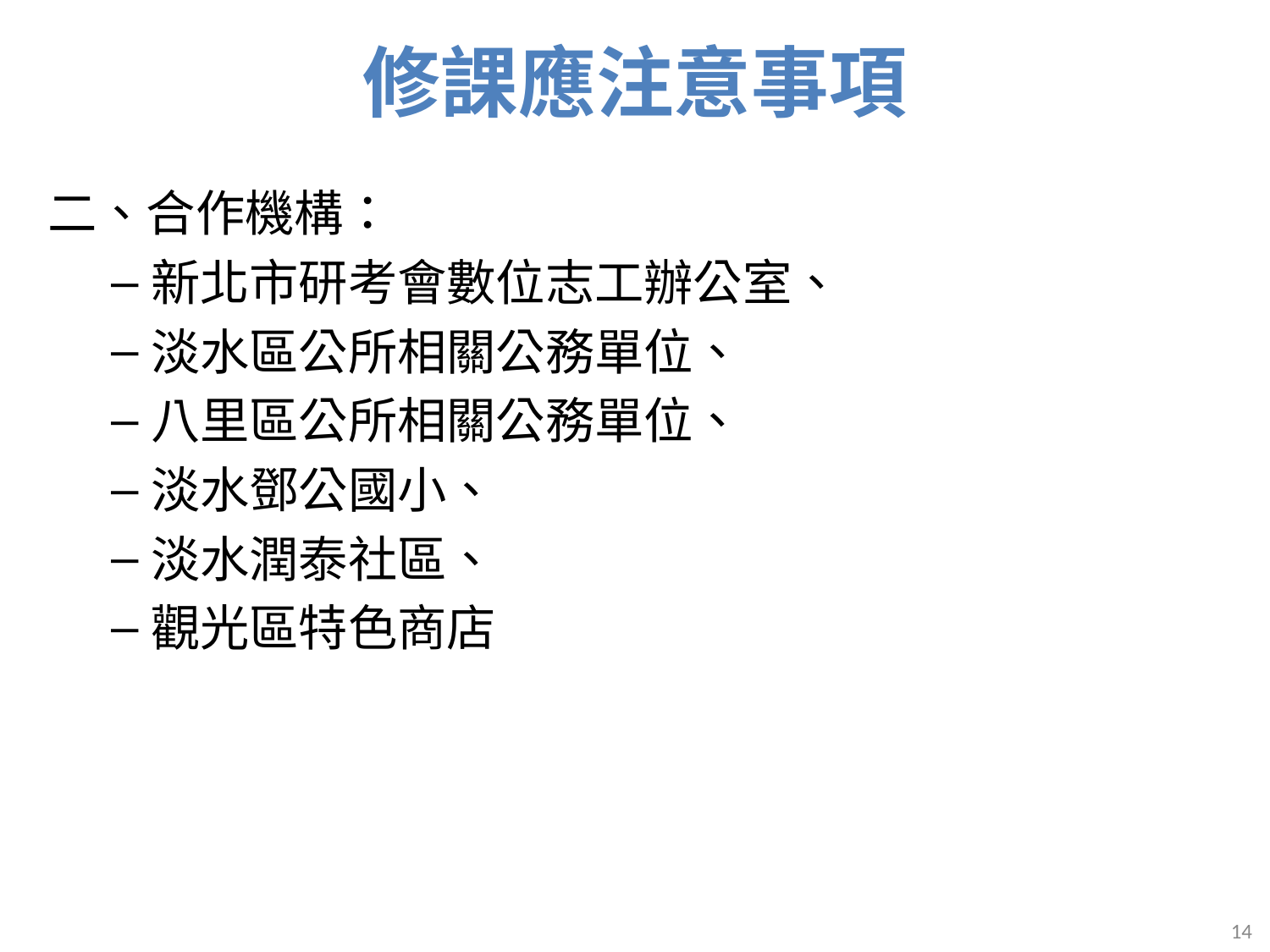

# 修課應注意事項
二、合作機構：
新北市研考會數位志工辦公室、
淡水區公所相關公務單位、
八里區公所相關公務單位、
淡水鄧公國小、
淡水潤泰社區、
觀光區特色商店
14